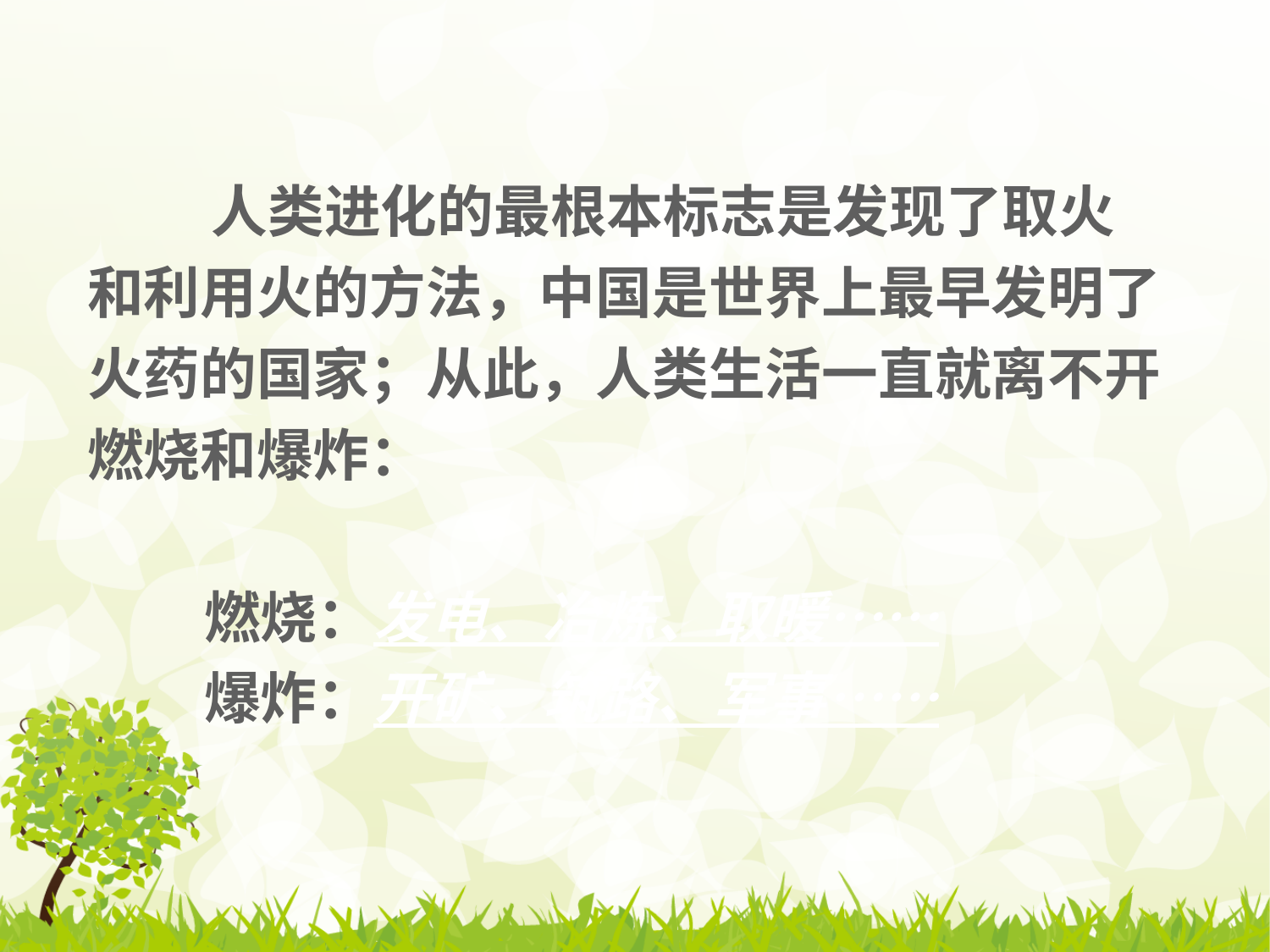

人类进化的最根本标志是发现了取火和利用火的方法，中国是世界上最早发明了火药的国家；从此，人类生活一直就离不开燃烧和爆炸：

        燃烧：发电、冶炼、取暖……
        爆炸：开矿、筑路、军事……